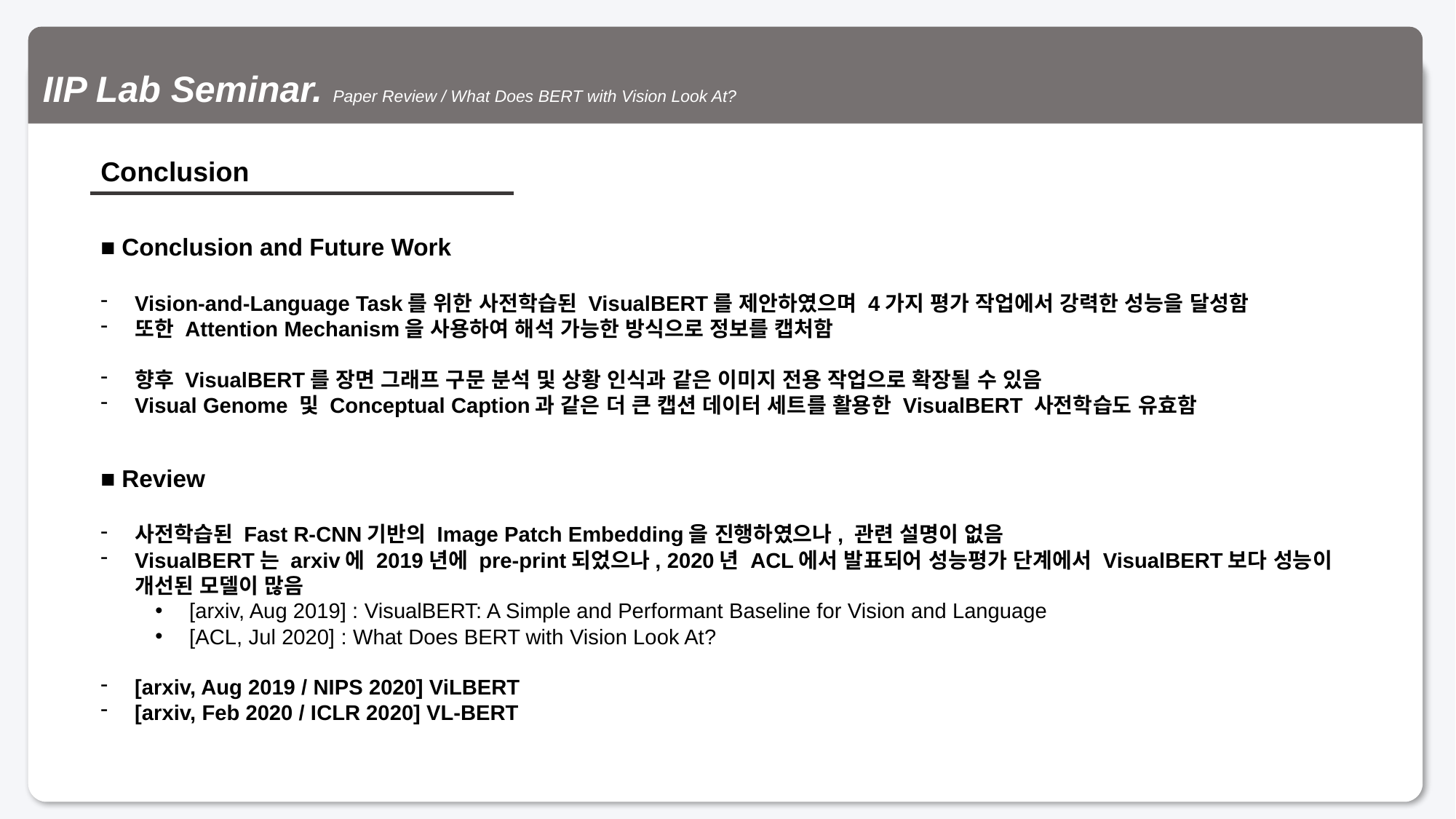

IIP Lab Seminar. Paper Review / What Does BERT with Vision Look At?

Conclusion
■ Conclusion and Future Work

Vision-and-Language Task를 위한 사전학습된 VisualBERT를 제안하였으며 4가지 평가 작업에서 강력한 성능을 달성함
또한 Attention Mechanism을 사용하여 해석 가능한 방식으로 정보를 캡처함

향후 VisualBERT를 장면 그래프 구문 분석 및 상황 인식과 같은 이미지 전용 작업으로 확장될 수 있음
Visual Genome 및 Conceptual Caption과 같은 더 큰 캡션 데이터 세트를 활용한 VisualBERT 사전학습도 유효함
■ Review

사전학습된 Fast R-CNN기반의 Image Patch Embedding을 진행하였으나, 관련 설명이 없음
VisualBERT는 arxiv에 2019년에 pre-print되었으나, 2020년 ACL에서 발표되어 성능평가 단계에서 VisualBERT보다 성능이 개선된 모델이 많음
[arxiv, Aug 2019] : VisualBERT: A Simple and Performant Baseline for Vision and Language
[ACL, Jul 2020] : What Does BERT with Vision Look At?

[arxiv, Aug 2019 / NIPS 2020] ViLBERT
[arxiv, Feb 2020 / ICLR 2020] VL-BERT
19